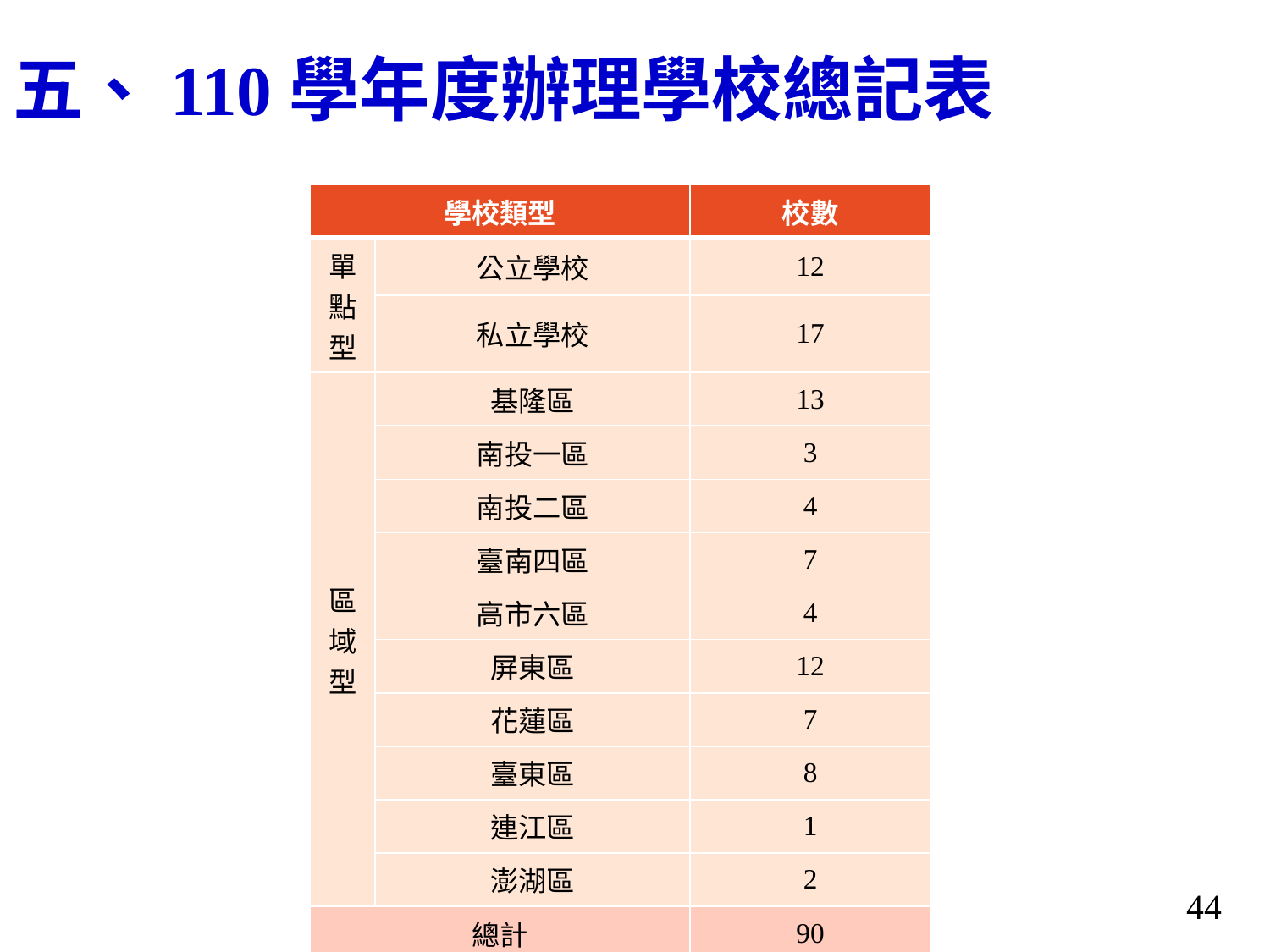

# 五、110學年度辦理學校總記表
| 學校類型 |  | 校數 |
| --- | --- | --- |
| 單點型 | 公立學校 | 12 |
|  | 私立學校 | 17 |
| 區域型 | 基隆區 | 13 |
|  | 南投一區 | 3 |
|  | 南投二區 | 4 |
|  | 臺南四區 | 7 |
|  | 高市六區 | 4 |
|  | 屏東區 | 12 |
|  | 花蓮區 | 7 |
|  | 臺東區 | 8 |
|  | 連江區 | 1 |
|  | 澎湖區 | 2 |
| 總計 |  | 90 |
44